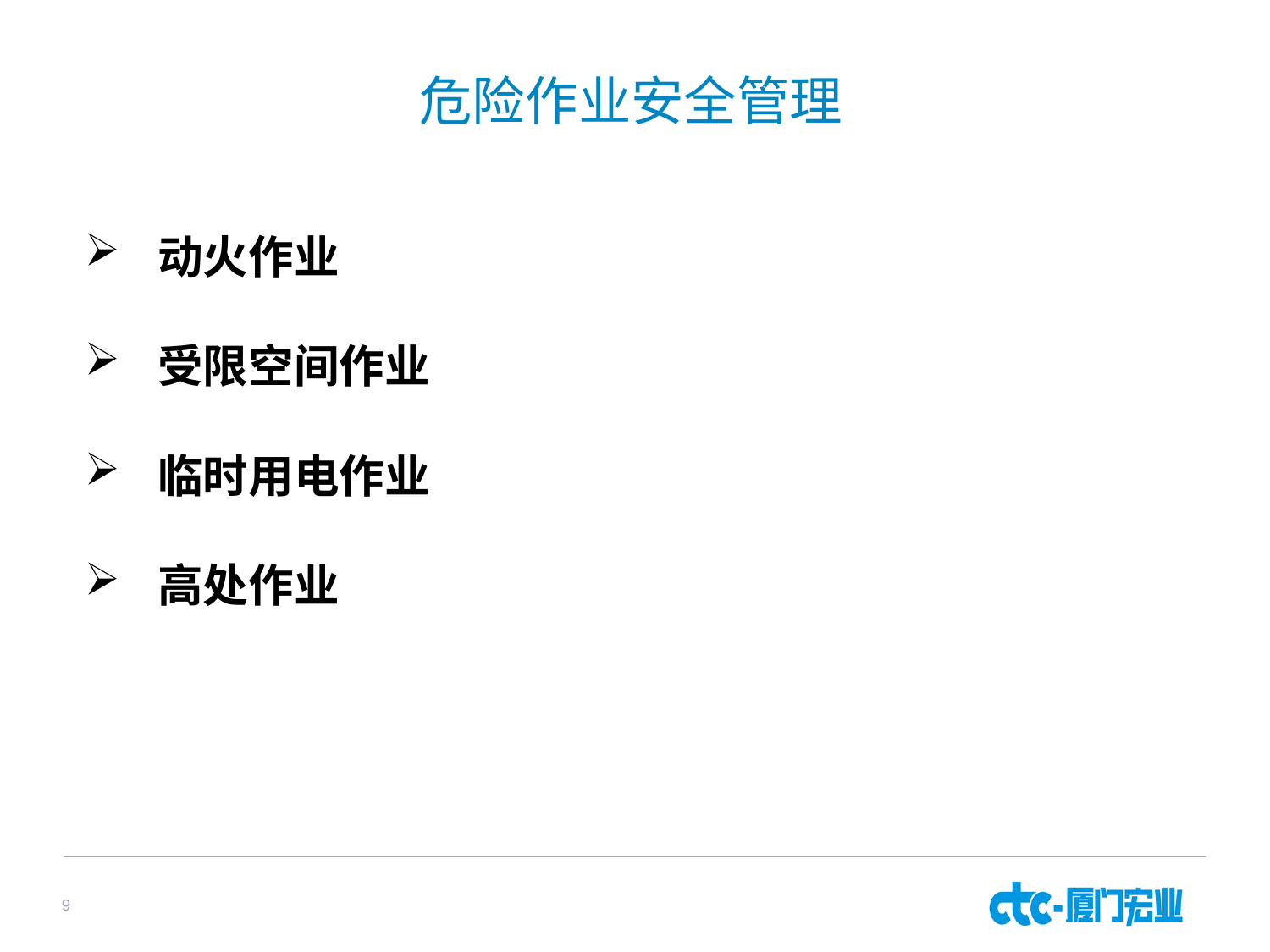

# 危险作业安全管理
动火作业
受限空间作业
临时用电作业
高处作业
9